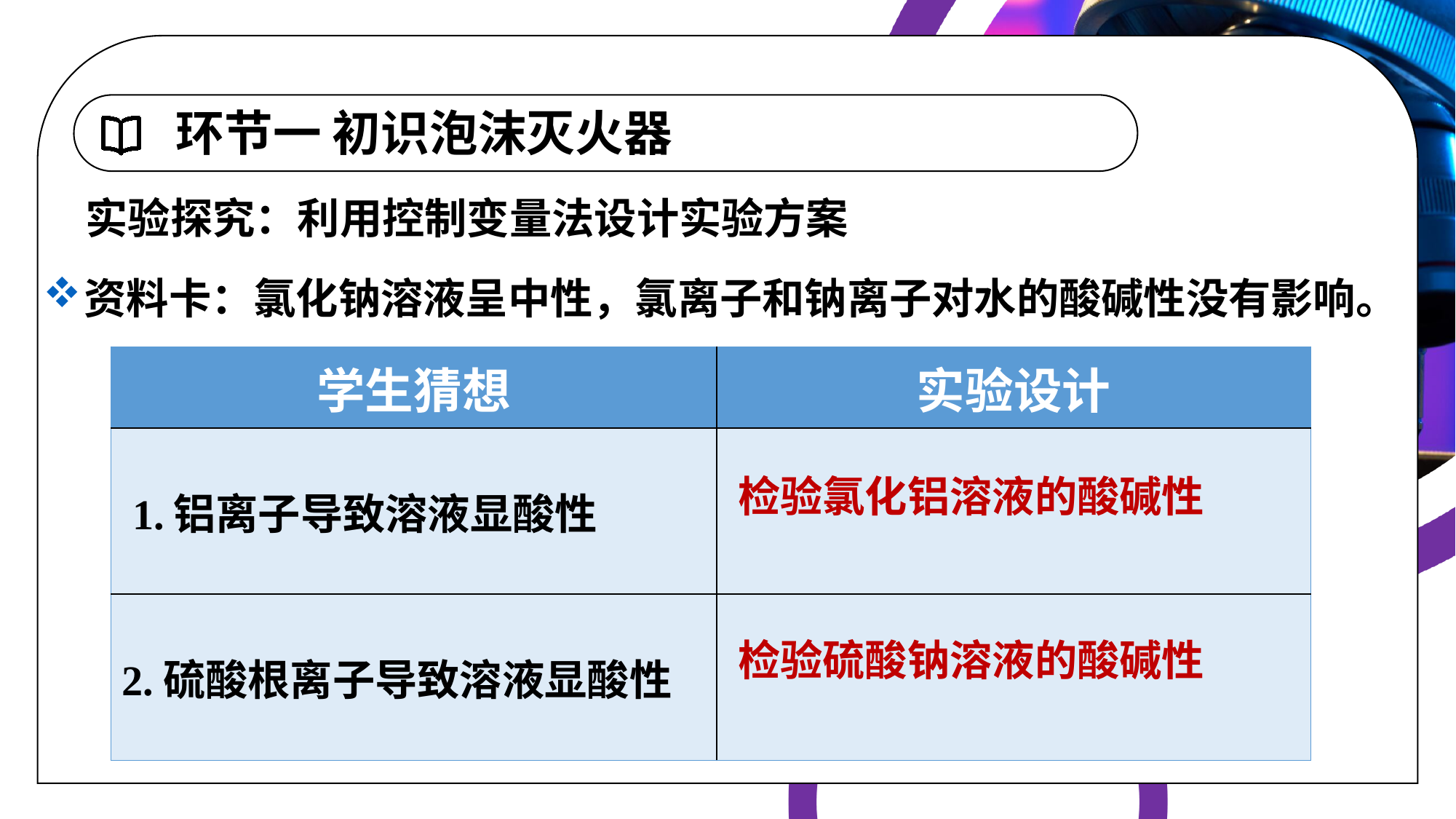

环节一 初识泡沫灭火器
实验探究：利用控制变量法设计实验方案
资料卡：氯化钠溶液呈中性，氯离子和钠离子对水的酸碱性没有影响。
| 学生猜想 | 实验设计 |
| --- | --- |
| 1.铝离子导致溶液显酸性 |  |
| 2.硫酸根离子导致溶液显酸性 |  |
检验氯化铝溶液的酸碱性
检验硫酸钠溶液的酸碱性